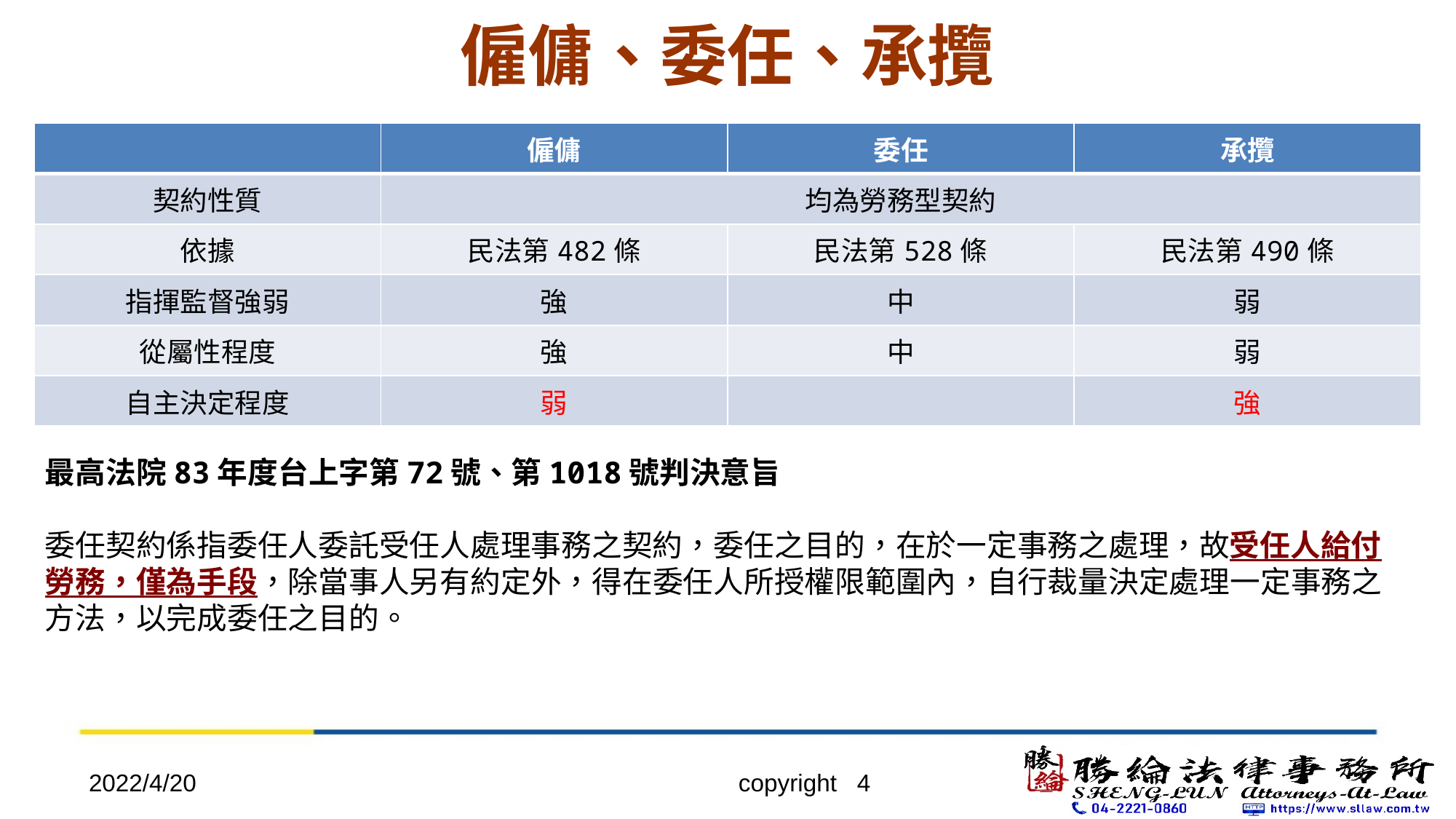

# 僱傭、委任、承攬
|  | 僱傭 | 委任 | 承攬 |
| --- | --- | --- | --- |
| 契約性質 | 均為勞務型契約 |  |  |
| 依據 | 民法第482條 | 民法第528條 | 民法第490條 |
| 指揮監督強弱 | 強 | 中 | 弱 |
| 從屬性程度 | 強 | 中 | 弱 |
| 自主決定程度 | 弱 |  | 強 |
最高法院83年度台上字第72號、第1018號判決意旨

委任契約係指委任人委託受任人處理事務之契約，委任之目的，在於一定事務之處理，故受任人給付勞務，僅為手段，除當事人另有約定外，得在委任人所授權限範圍內，自行裁量決定處理一定事務之方法，以完成委任之目的。

2022/4/20
copyright   4